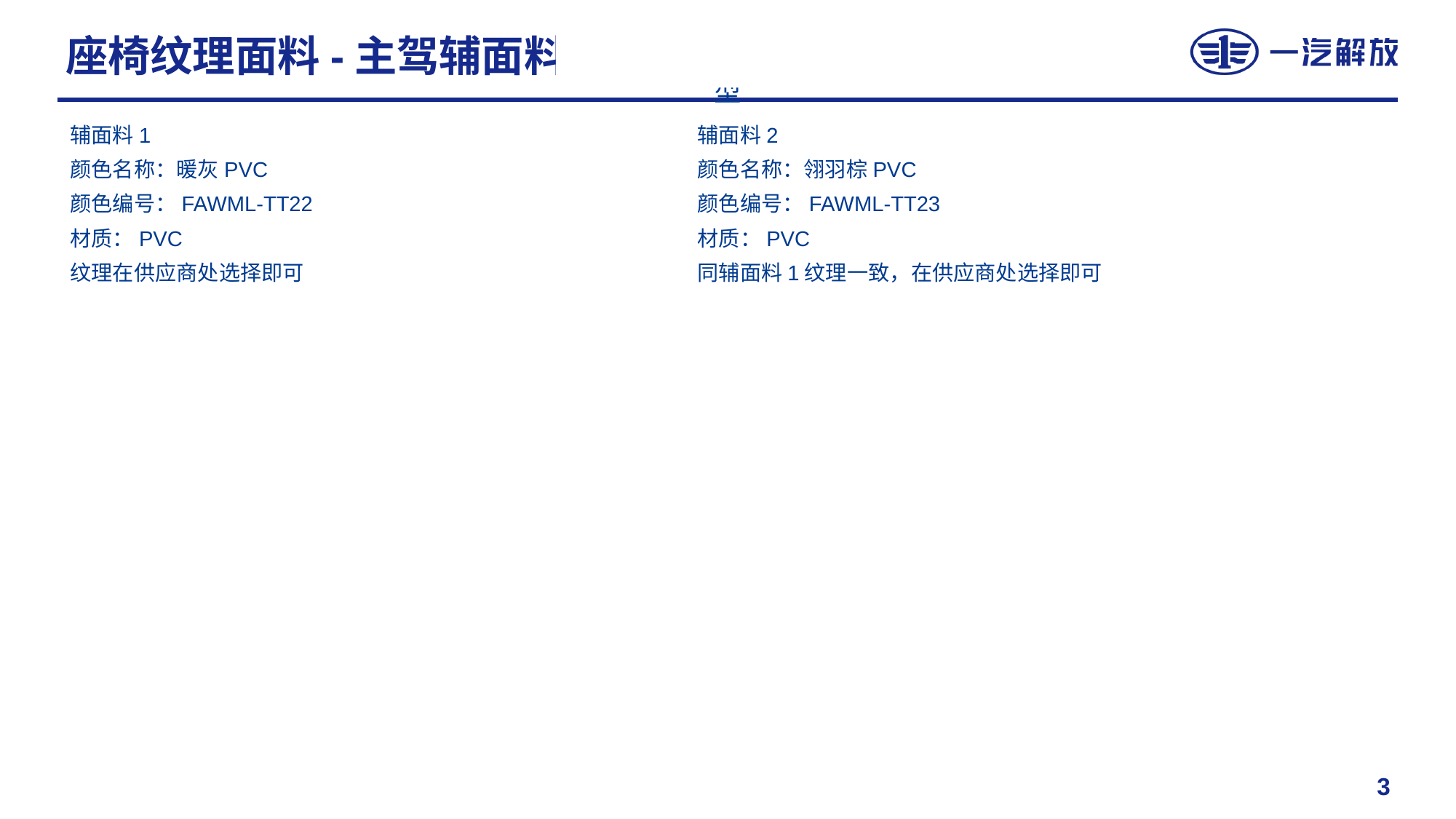

座椅纹理面料-主驾辅面料

辅面料1
颜色名称：暖灰PVC
颜色编号：FAWML-TT22
材质：PVC
纹理在供应商处选择即可
辅面料2
颜色名称：翎羽棕PVC
颜色编号：FAWML-TT23
材质：PVC
同辅面料1纹理一致，在供应商处选择即可